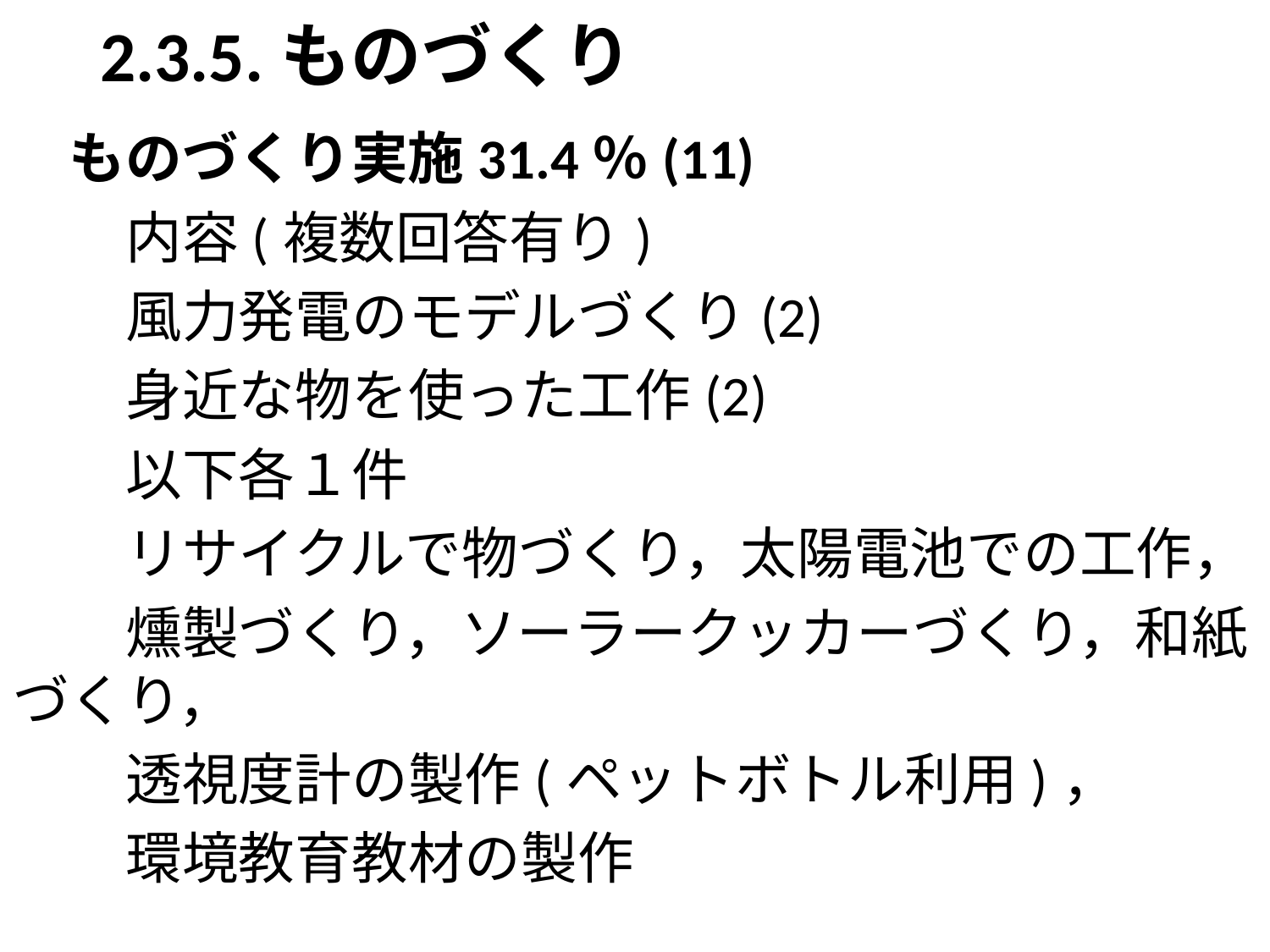

# 2.3.5.ものづくり
　ものづくり実施31.4％(11)
　　内容(複数回答有り)
　　風力発電のモデルづくり(2)
　　身近な物を使った工作(2)
　　以下各１件
　　リサイクルで物づくり，太陽電池での工作，
　　燻製づくり，ソーラークッカーづくり，和紙づくり，
　　透視度計の製作(ペットボトル利用)，
　　環境教育教材の製作